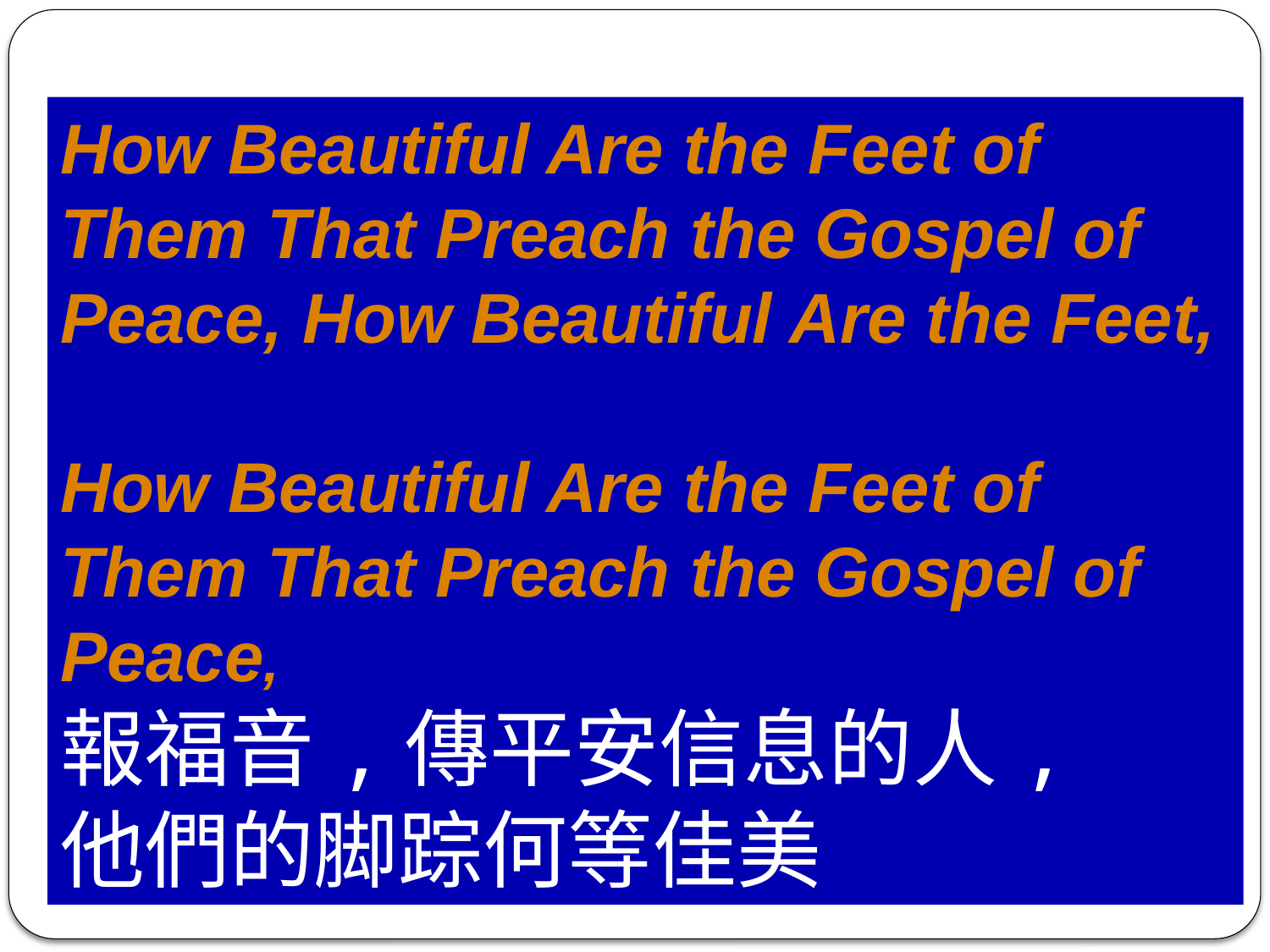

How Beautiful Are the Feet of Them That Preach the Gospel of Peace, How Beautiful Are the Feet,
How Beautiful Are the Feet of Them That Preach the Gospel of Peace,
報福音,傳平安信息的人,
他們的脚踪何等佳美